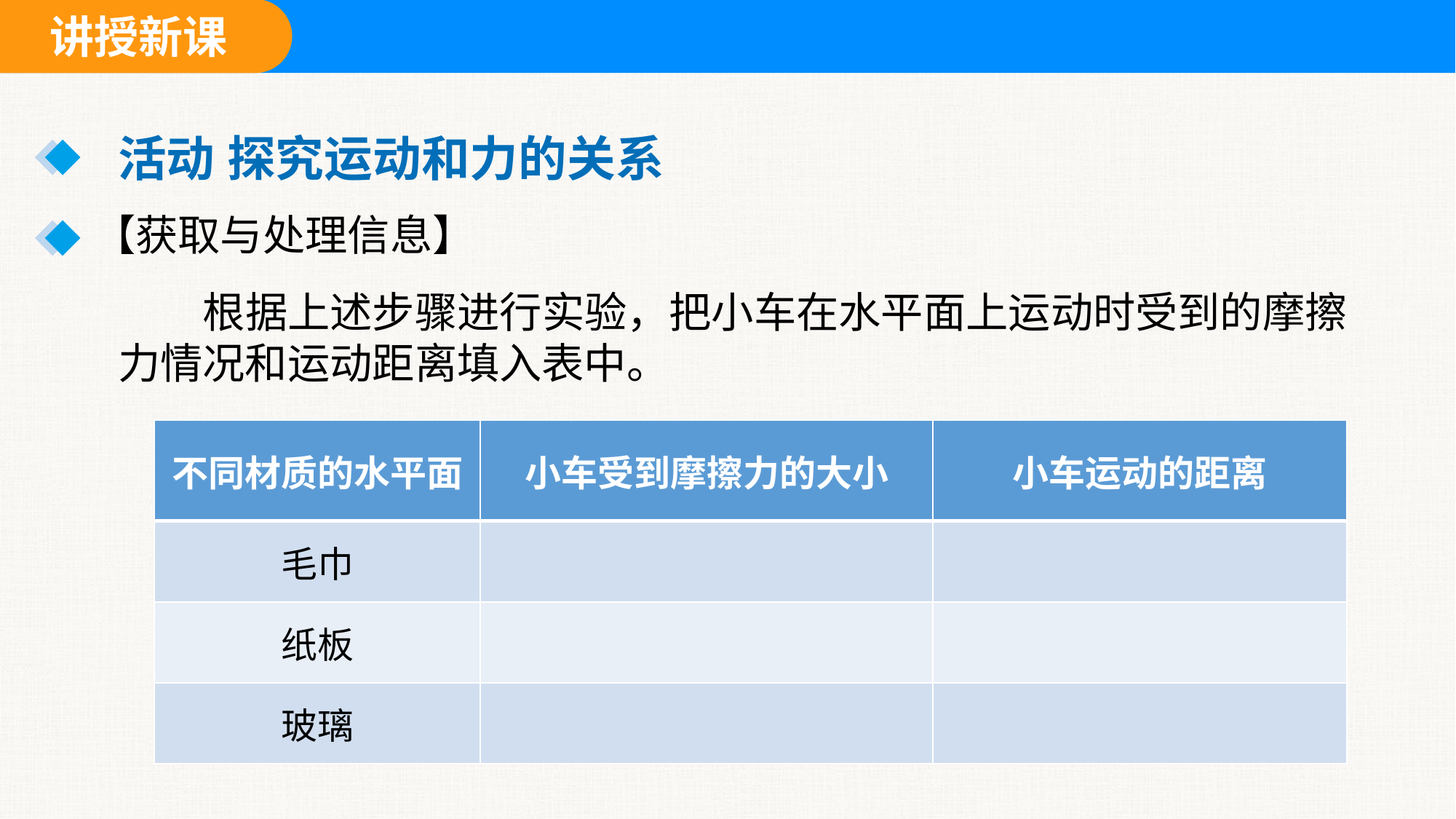

活动	探究运动和力的关系

【获取与处理信息】

根据上述步骤进行实验，把小车在水平面上运动时受到的摩擦力情况和运动距离填入表中。
| 不同材质的水平面 | 小车受到摩擦力的大小 | 小车运动的距离 |
| --- | --- | --- |
| 毛巾 |  |  |
| 纸板 |  |  |
| 玻璃 |  |  |